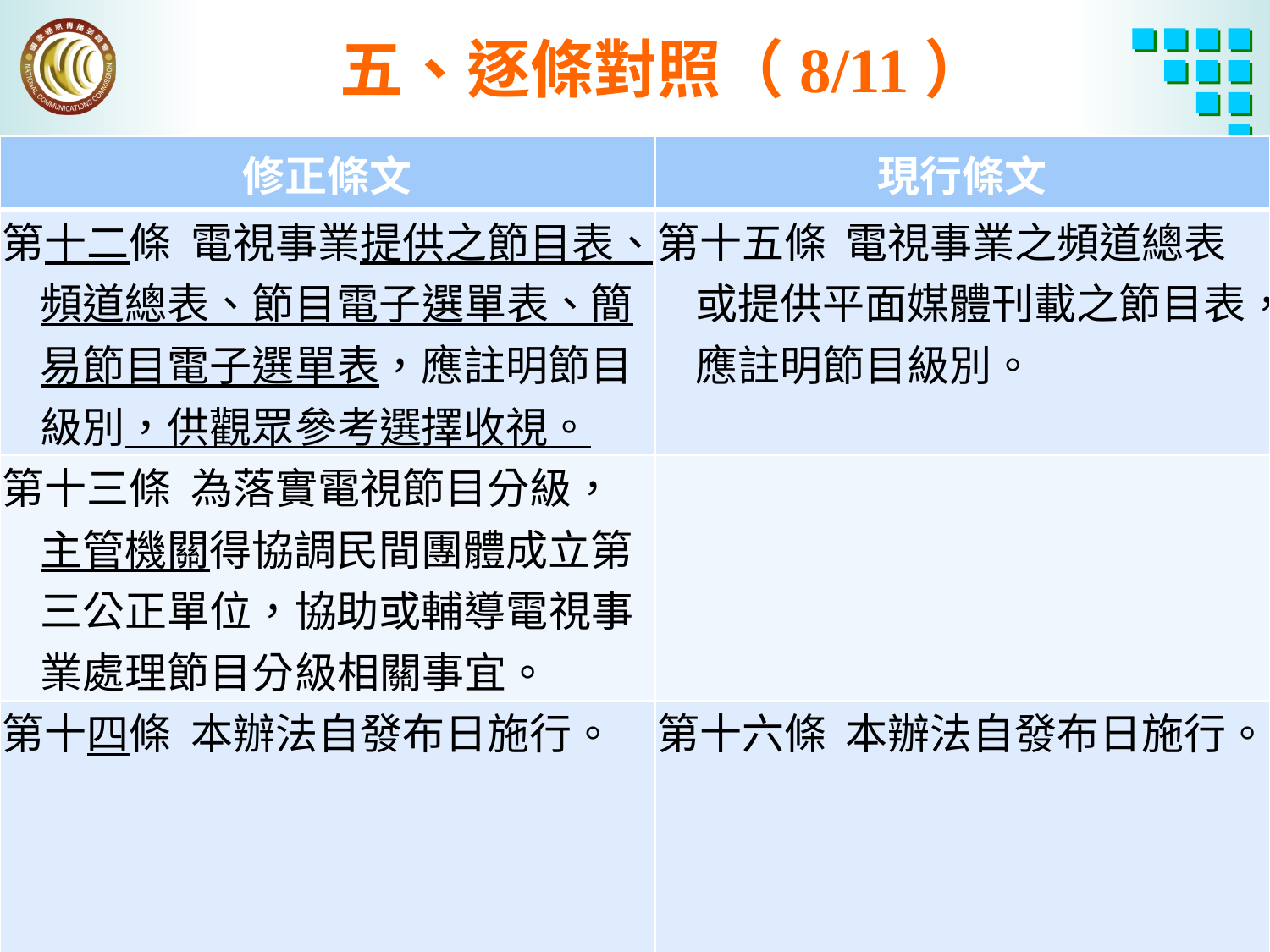

# 五、逐條對照（8/11）
| 修正條文 | 現行條文 |
| --- | --- |
| 第十二條 電視事業提供之節目表、頻道總表、節目電子選單表、簡易節目電子選單表，應註明節目級別，供觀眾參考選擇收視。 | 第十五條 電視事業之頻道總表或提供平面媒體刊載之節目表，應註明節目級別。 |
| 第十三條 為落實電視節目分級，主管機關得協調民間團體成立第三公正單位，協助或輔導電視事業處理節目分級相關事宜。 |  |
| 第十四條 本辦法自發布日施行。 | 第十六條 本辦法自發布日施行。 |